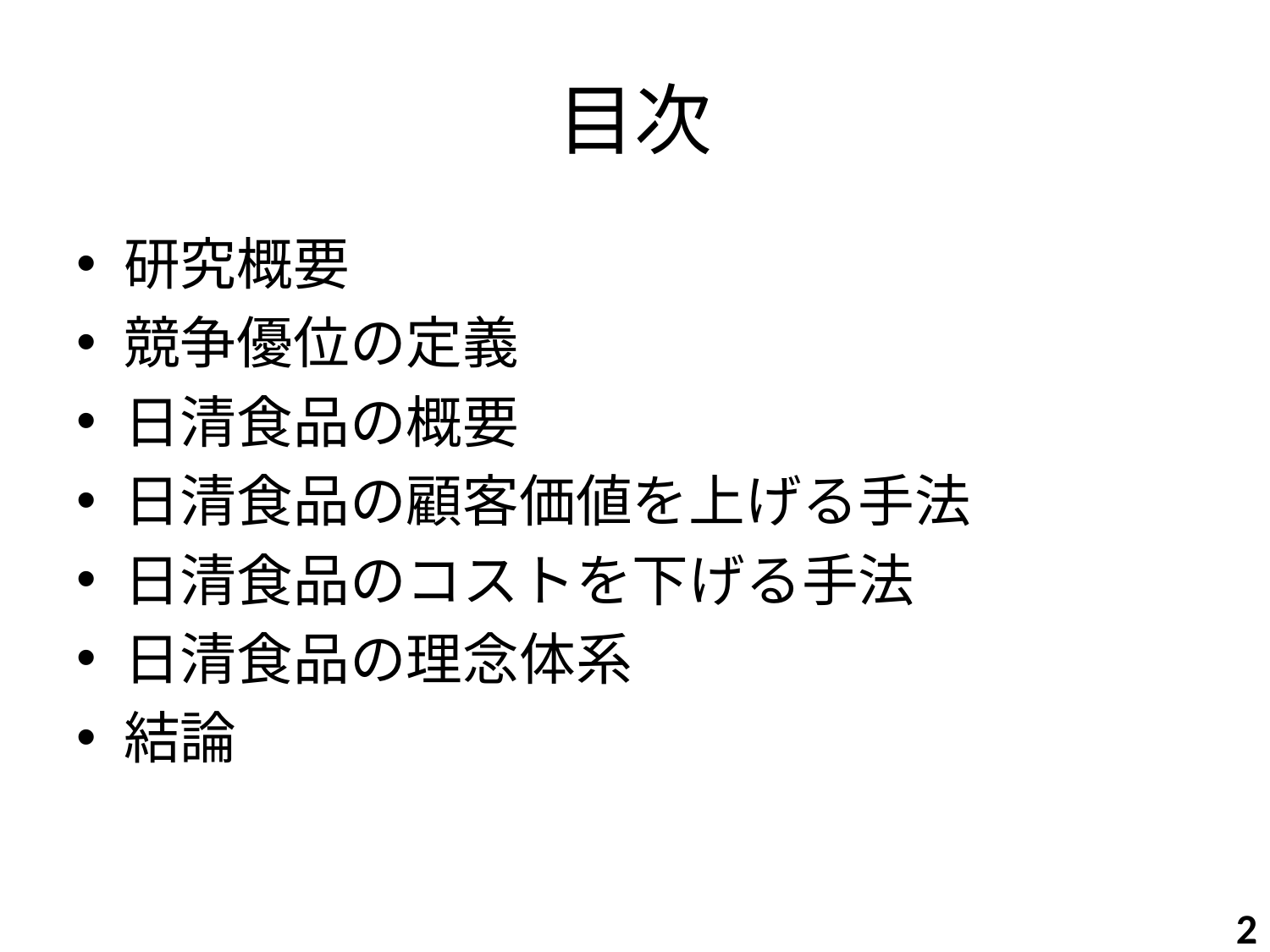

# 目次
研究概要
競争優位の定義
日清食品の概要
日清食品の顧客価値を上げる手法
日清食品のコストを下げる手法
日清食品の理念体系
結論
2